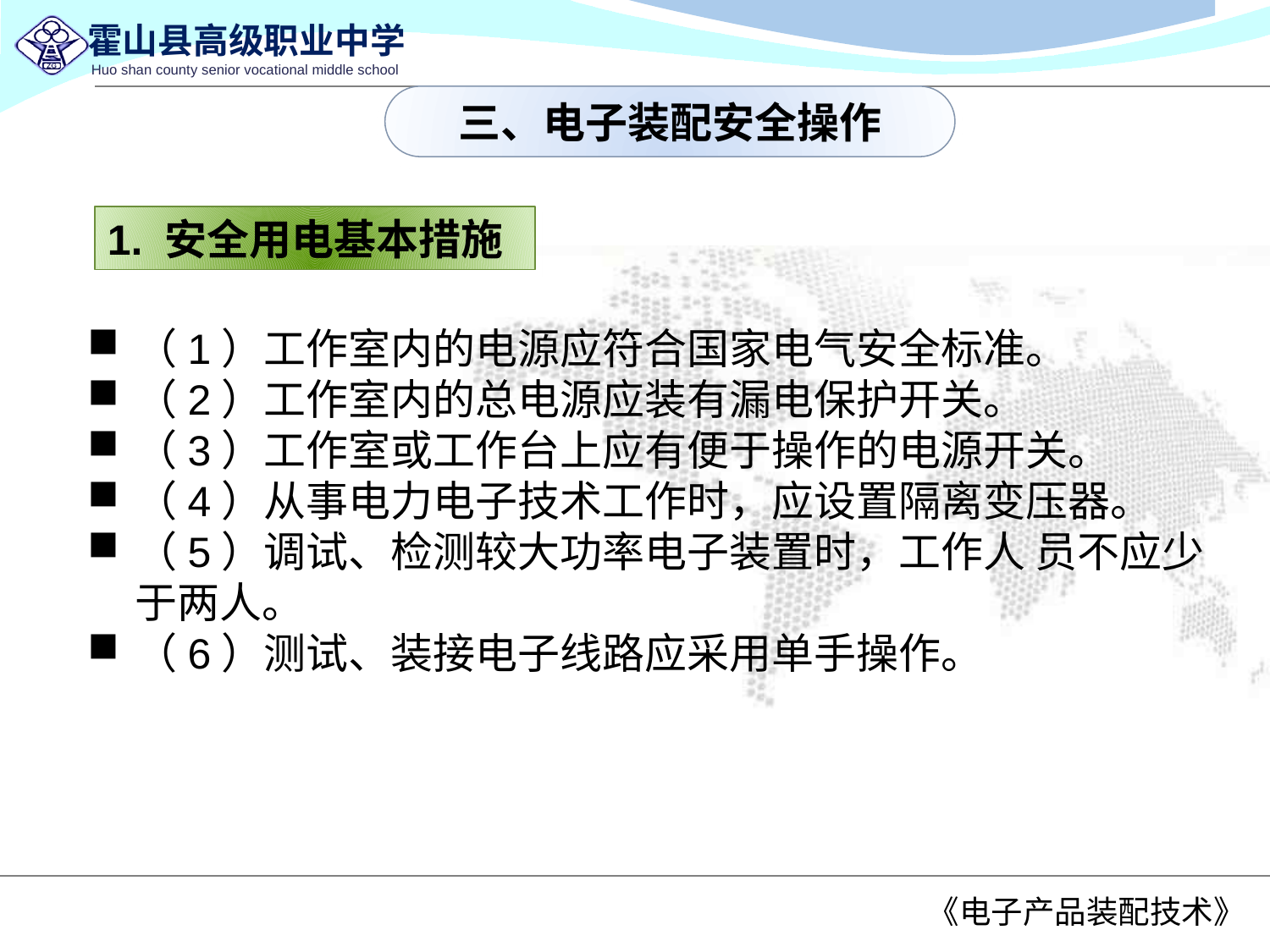

三、电子装配安全操作
1. 安全用电基本措施
（1）工作室内的电源应符合国家电气安全标准。
（2）工作室内的总电源应装有漏电保护开关。
（3）工作室或工作台上应有便于操作的电源开关。
（4）从事电力电子技术工作时，应设置隔离变压器。
（5）调试、检测较大功率电子装置时，工作人 员不应少于两人。
（6）测试、装接电子线路应采用单手操作。